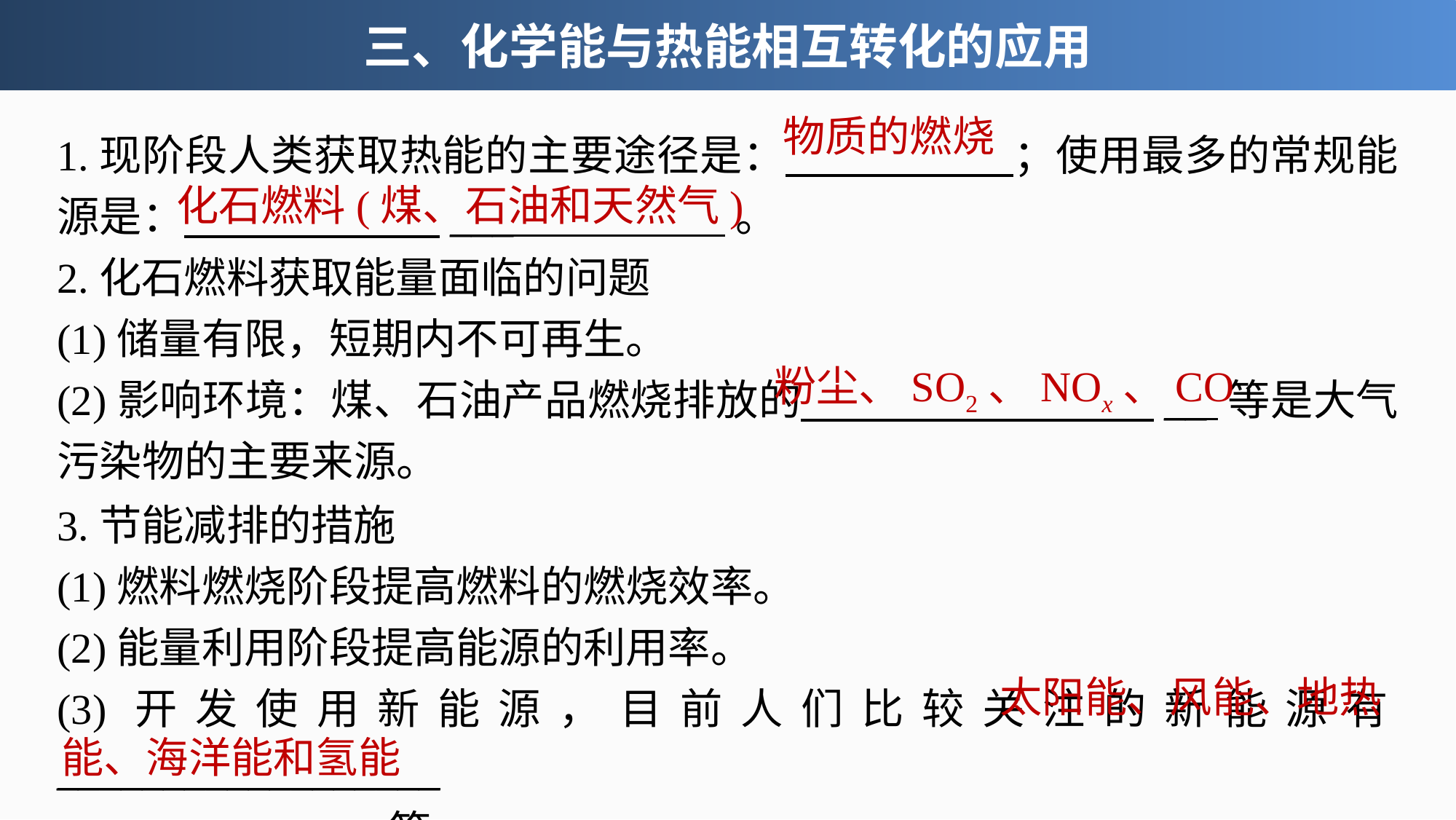

三、化学能与热能相互转化的应用
物质的燃烧
1.现阶段人类获取热能的主要途径是：                       ；使用最多的常规能源是：                           ___                    。
2.化石燃料获取能量面临的问题
(1)储量有限，短期内不可再生。
(2)影响环境：煤、石油产品燃烧排放的                                    __ 等是大气污染物的主要来源。
化石燃料(煤、石油和天然气)
粉尘、SO2、NOx、CO
3.节能减排的措施
(1)燃料燃烧阶段提高燃料的燃烧效率。
(2)能量利用阶段提高能源的利用率。
(3)开发使用新能源，目前人们比较关注的新能源有__________________
                                  等。
太阳能、风能、地热
能、海洋能和氢能